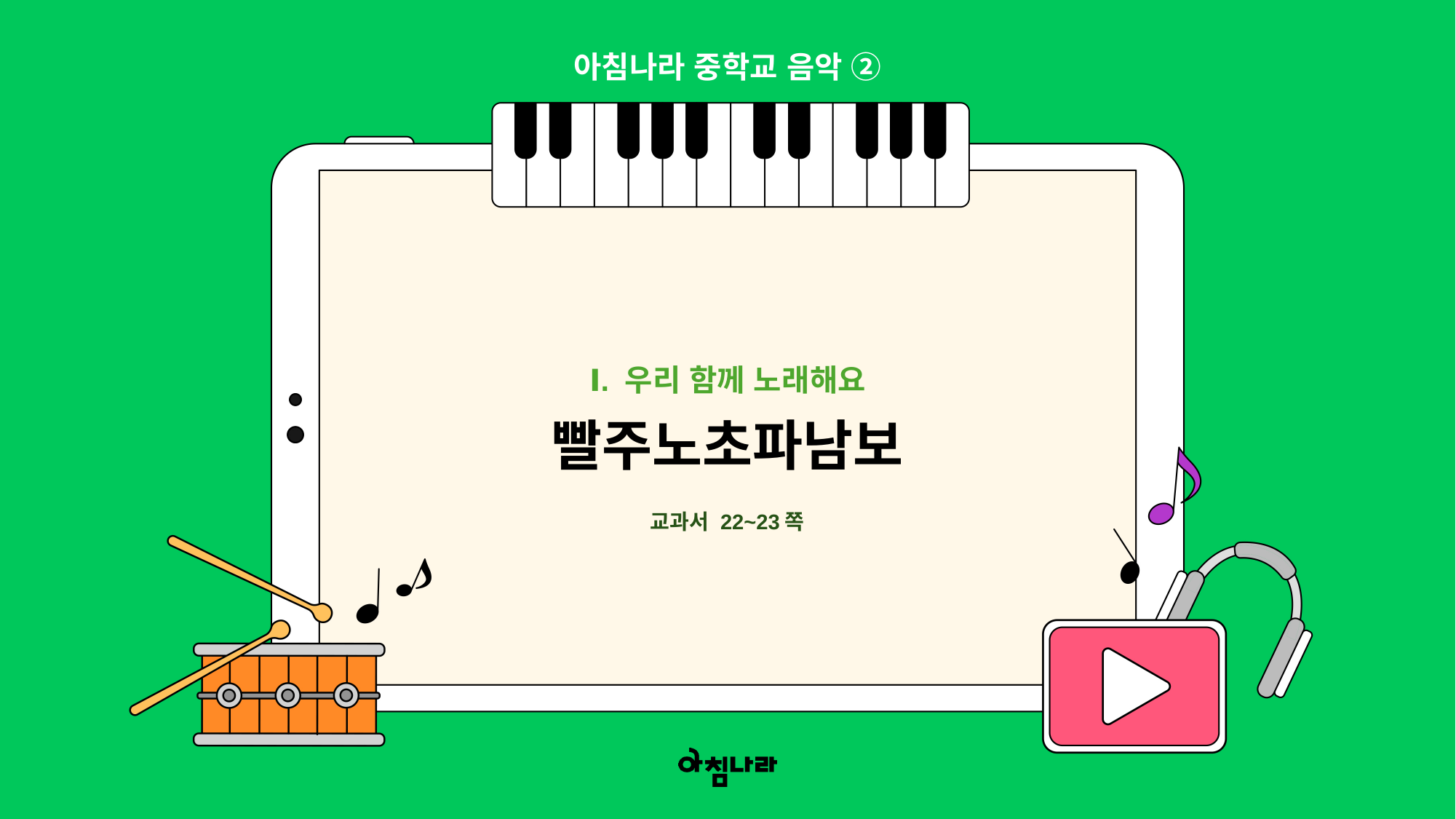

아침나라 중학교 음악 ②
Ⅰ. 우리 함께 노래해요
빨주노초파남보
교과서 22~23쪽